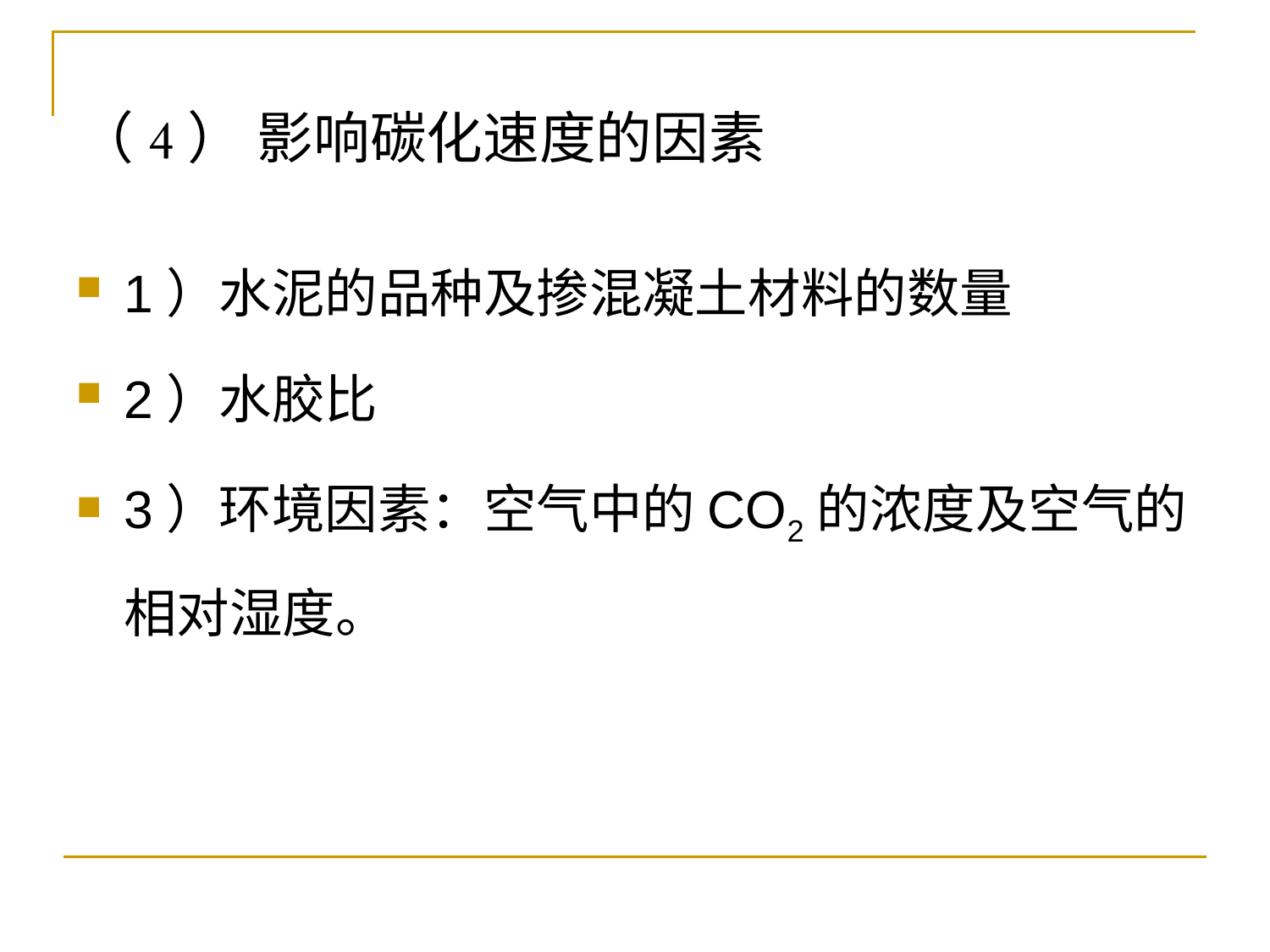

# （4） 影响碳化速度的因素
1）水泥的品种及掺混凝土材料的数量
2）水胶比
3）环境因素：空气中的CO2的浓度及空气的相对湿度。